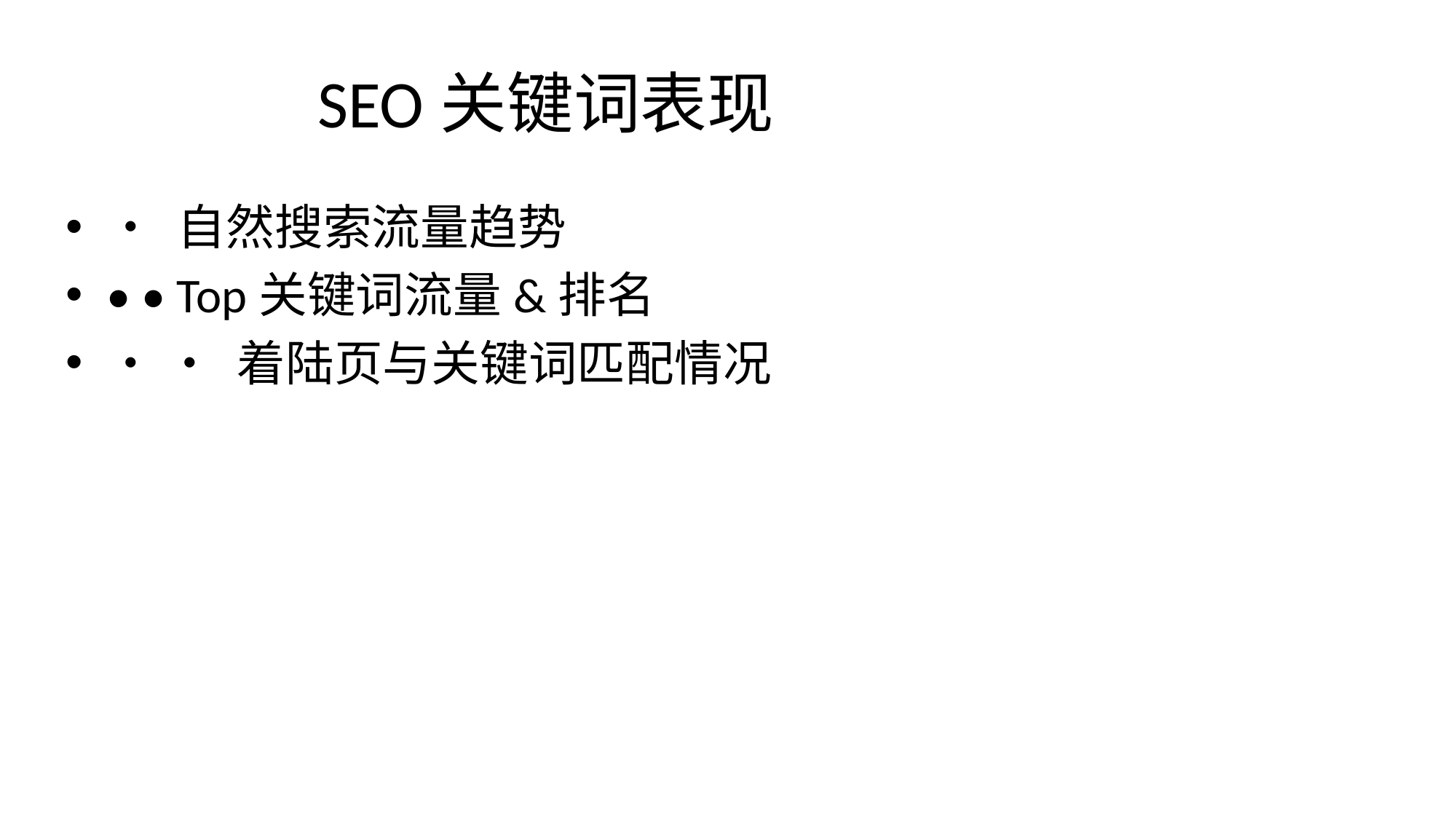

# SEO关键词表现
• 自然搜索流量趋势
• • Top关键词流量&排名
• • 着陆页与关键词匹配情况